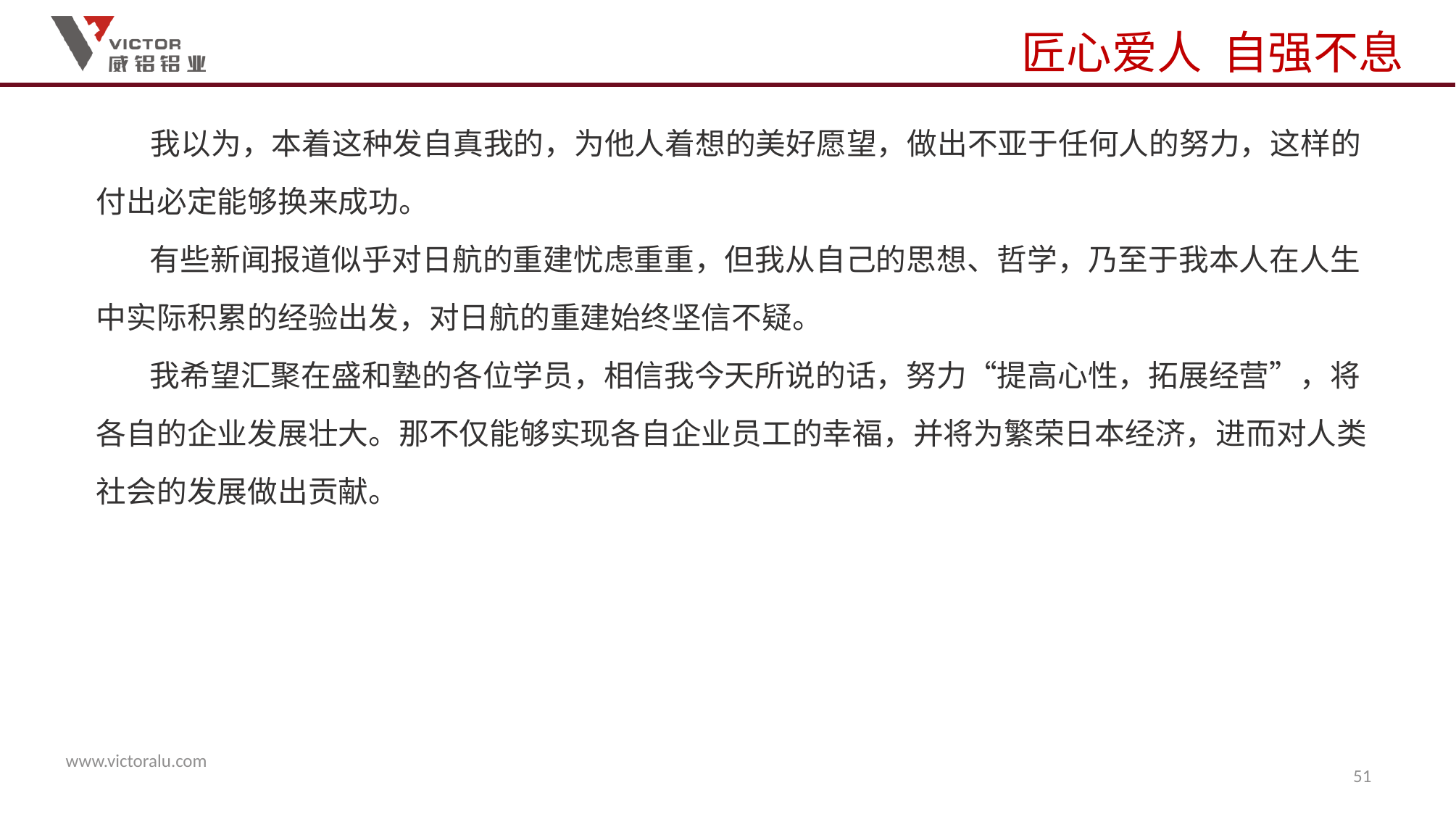

我以为，本着这种发自真我的，为他人着想的美好愿望，做出不亚于任何人的努力，这样的付出必定能够换来成功。
        有些新闻报道似乎对日航的重建忧虑重重，但我从自己的思想、哲学，乃至于我本人在人生中实际积累的经验出发，对日航的重建始终坚信不疑。
        我希望汇聚在盛和塾的各位学员，相信我今天所说的话，努力“提高心性，拓展经营”，将各自的企业发展壮大。那不仅能够实现各自企业员工的幸福，并将为繁荣日本经济，进而对人类社会的发展做出贡献。
51